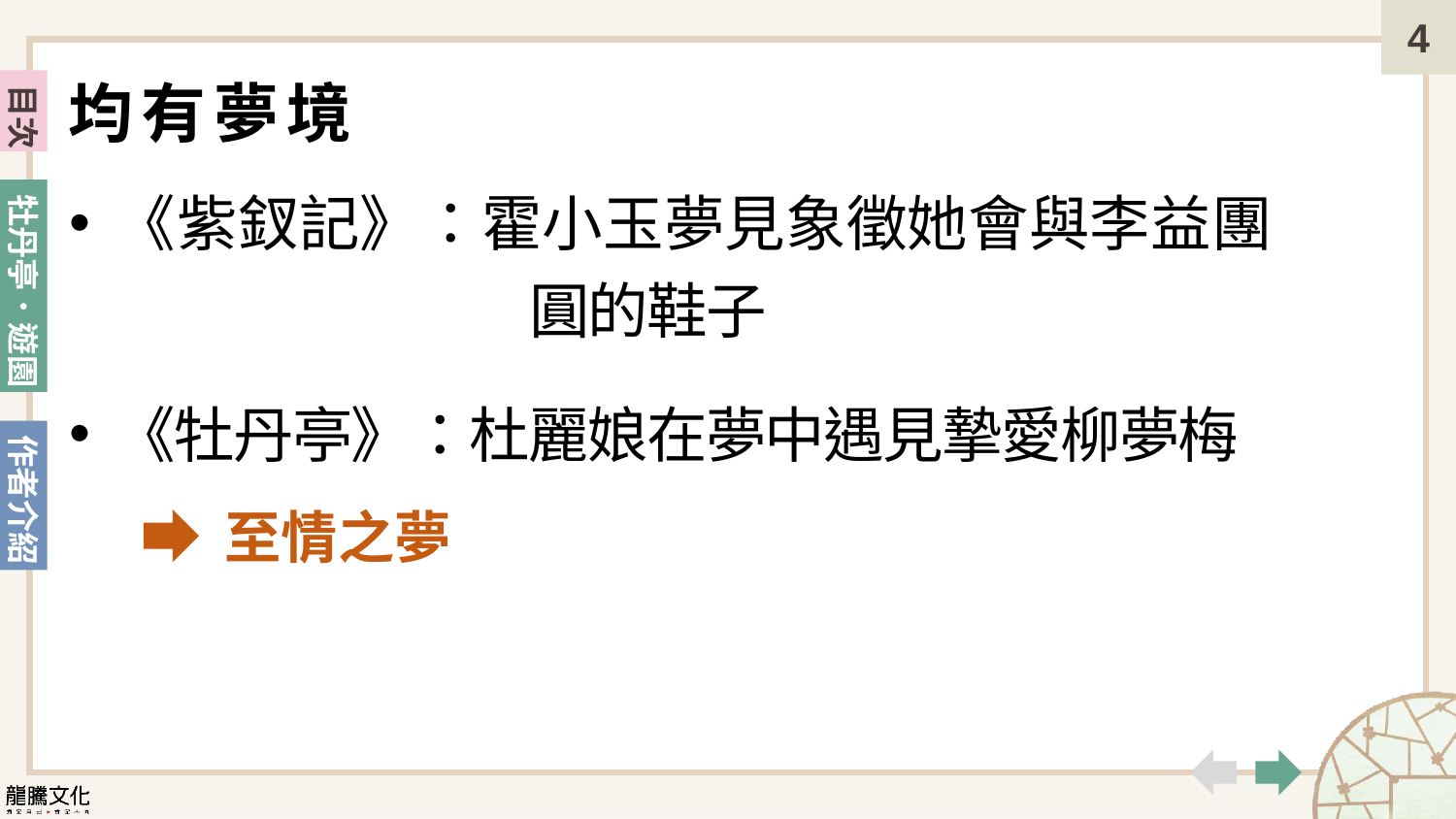

均有夢境
《紫釵記》：霍小玉夢見象徵她會與李益團	圓的鞋子
《牡丹亭》：杜麗娘在夢中遇見摯愛柳夢梅
至情之夢